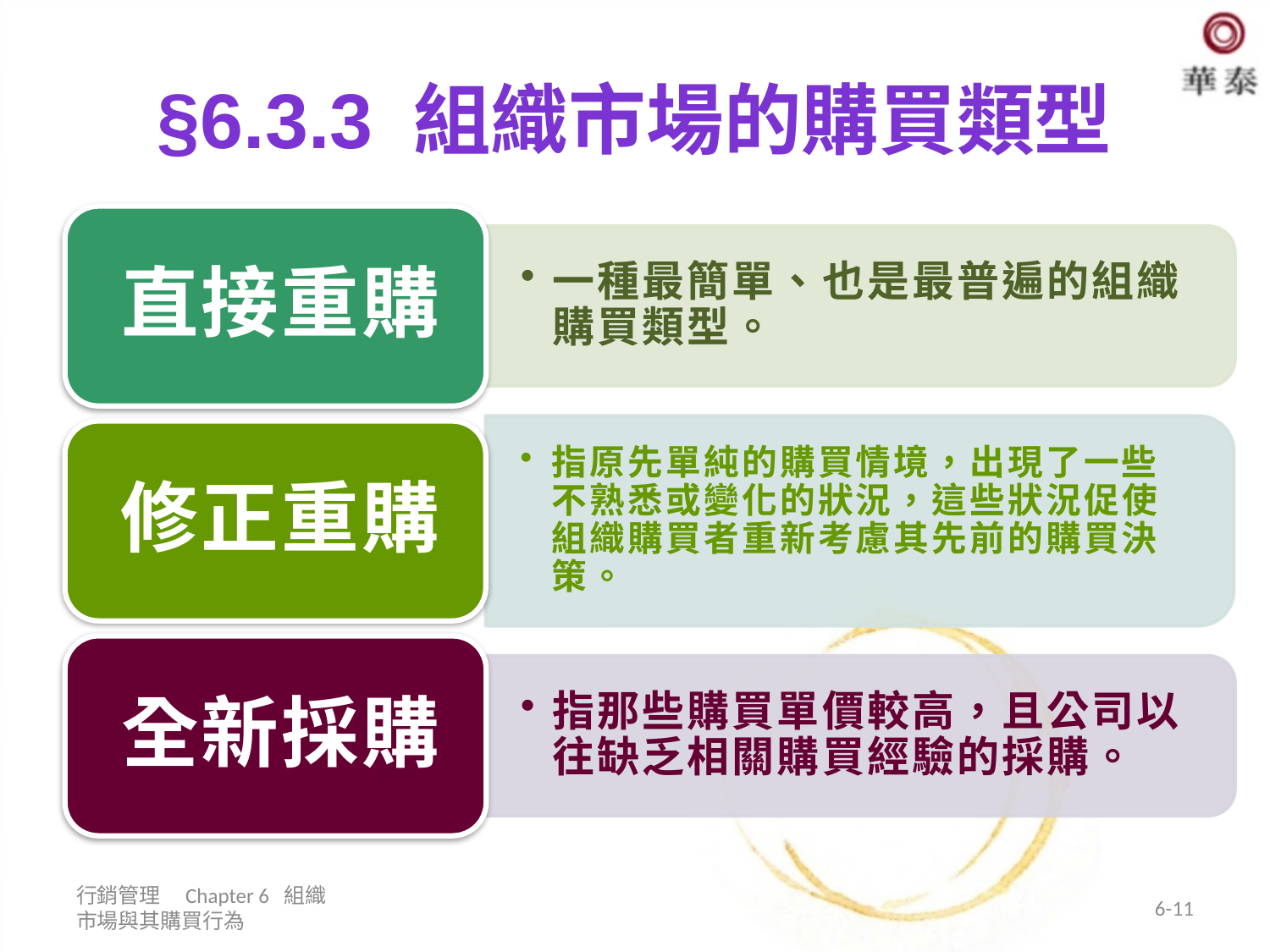

# §6.3.3 組織市場的購買類型
一種最簡單、也是最普遍的組織購買類型。
直接重購
指原先單純的購買情境，出現了一些不熟悉或變化的狀況，這些狀況促使組織購買者重新考慮其先前的購買決策。
修正重購
指那些購買單價較高，且公司以往缺乏相關購買經驗的採購。
全新採購
行銷管理   Chapter 6  組織市場與其購買行為
6-11